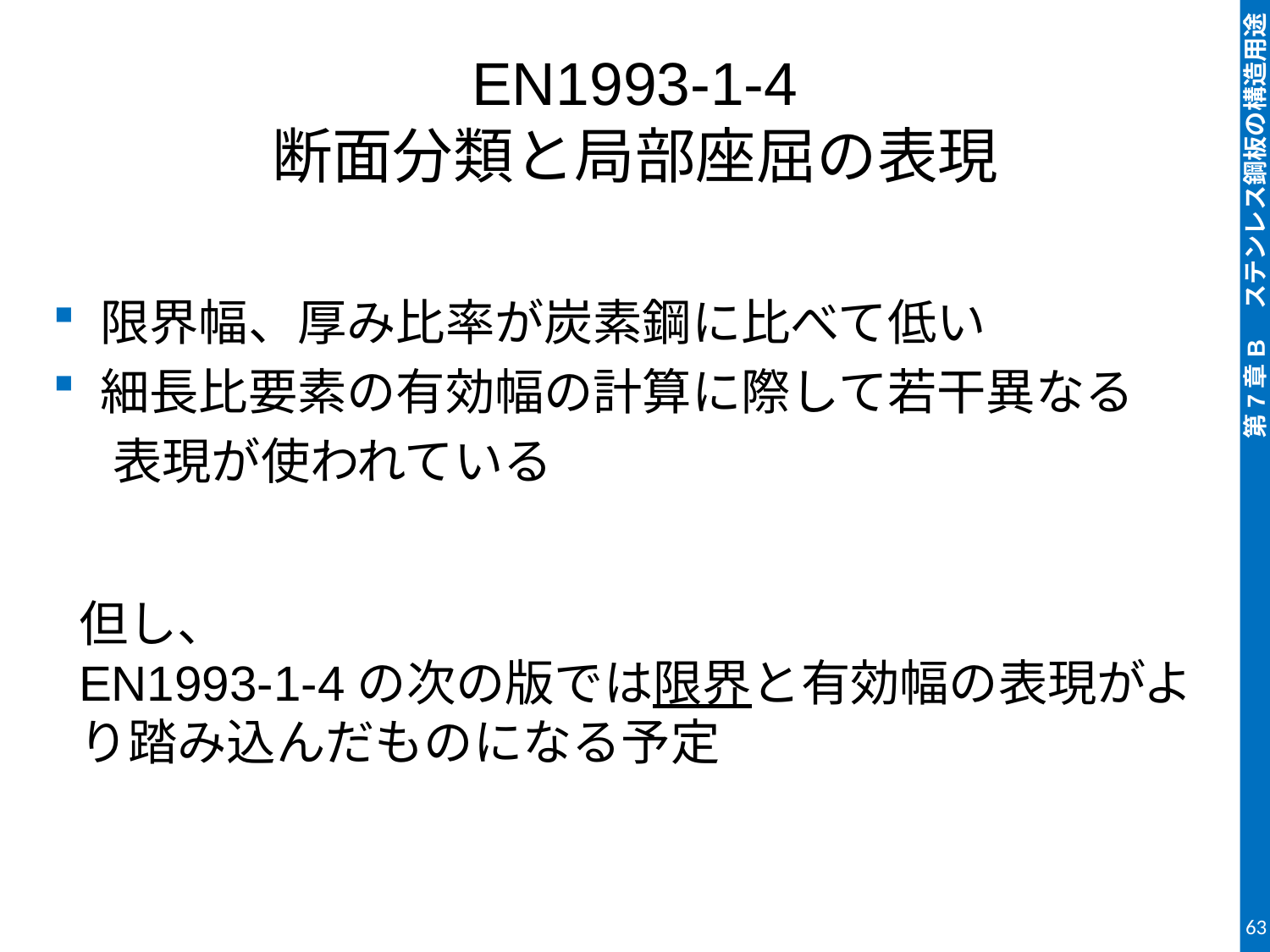

# EN1993-1-4 断面分類と局部座屈の表現
限界幅、厚み比率が炭素鋼に比べて低い
細長比要素の有効幅の計算に際して若干異なる
　 表現が使われている
但し、
EN1993-1-4の次の版では限界と有効幅の表現がより踏み込んだものになる予定
63